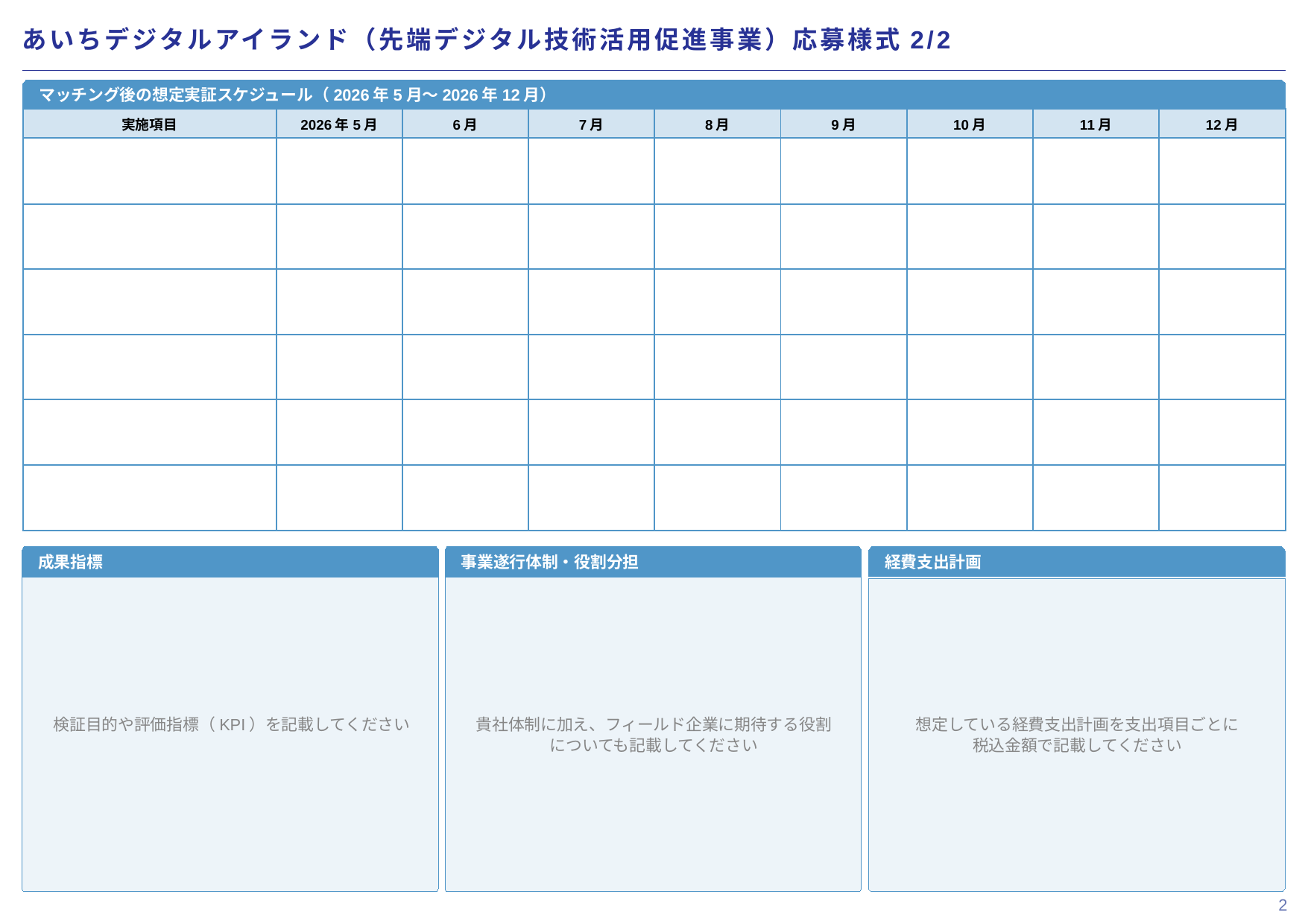

【記入要領】
各記載内容は採択後にフィールド企業と調整が発生することが想定されますが、提案時点における貴社想定として記載ください
スケジュールについては適宜行を追加し、できるだけ詳細かつ具体的に実施項目を記載してください
成果指標については実証実験の内容を踏まえて成果指標を設定するとともに、各指標の目標についてもできる限り記載してください
　事業遂行体制・役割分担については貴社体制・メンバーを記載するとともに、フィールド企業側に期待する役割についても記載してください
経費支出計画については、貴社の人件費やサービス利用料などを含め、本実証実験で必要となるすべての経費について、できるだけ具体的に記載してください
※税込200万円を超える経費支出計画としていただいても問題ありませんが、事務局からの支援は税込200万円までとなる点についてはあらかじめご留意ください
# あいちデジタルアイランド（先端デジタル技術活用促進事業）応募様式2/2

　マッチング後の想定実証スケジュール（2026年5月～2026年12月）
| 実施項目 | 2026年5月 | 6月 | 7月 | 8月 | 9月 | 10月 | 11月 | 12月 |
| --- | --- | --- | --- | --- | --- | --- | --- | --- |
|  |  |  |  |  |  |  |  |  |
|  |  |  |  |  |  |  |  |  |
|  |  |  |  |  |  |  |  |  |
|  |  |  |  |  |  |  |  |  |
|  |  |  |  |  |  |  |  |  |
|  |  |  |  |  |  |  |  |  |
　成果指標
　事業遂行体制・役割分担
　経費支出計画

想定している経費支出計画を支出項目ごとに
税込金額で記載してください
検証目的や評価指標（KPI）を記載してください
貴社体制に加え、フィールド企業に期待する役割
についても記載してください
2